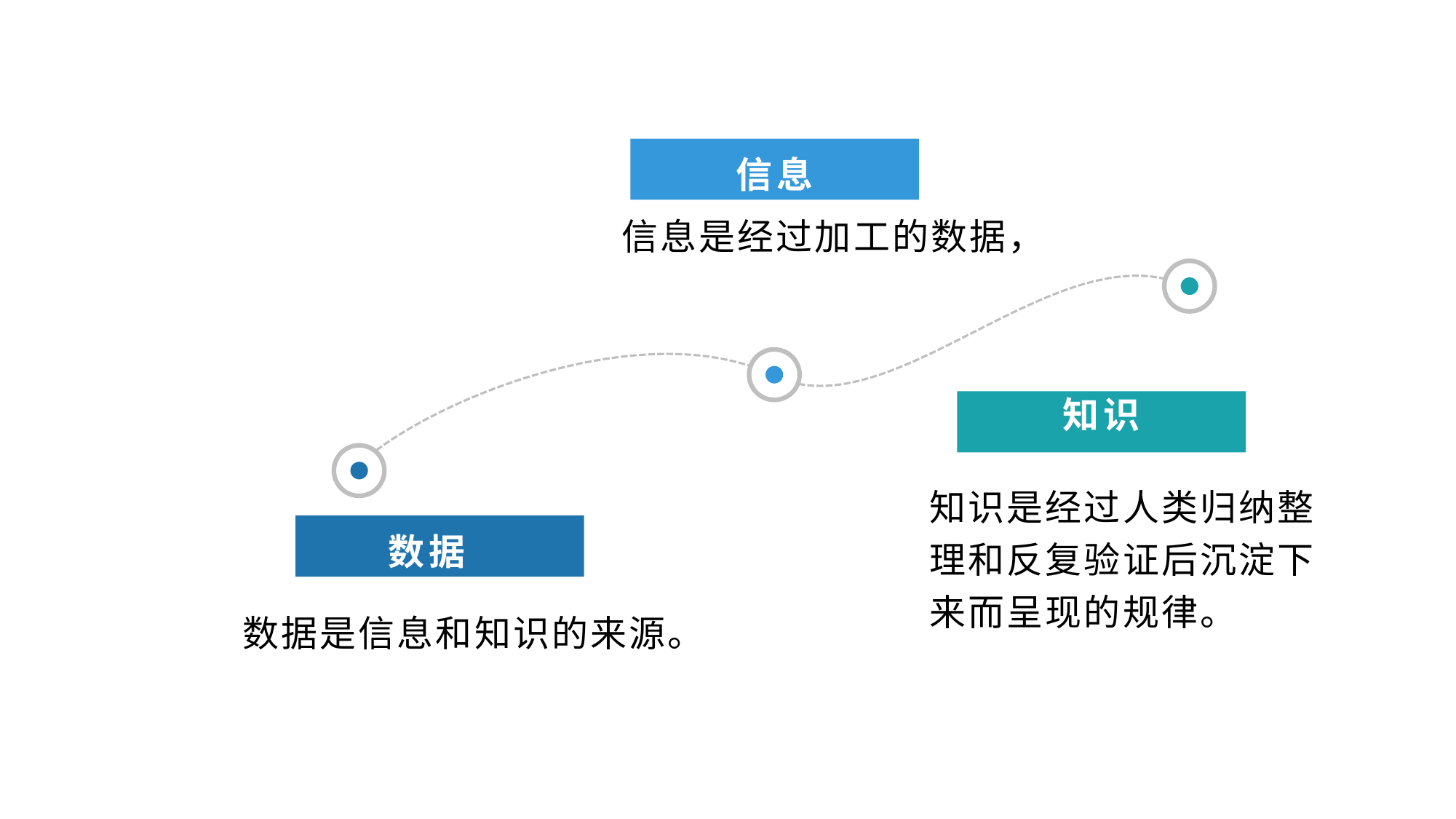

信息

信息是经过加工的数据，

知识

知识是经过人类归纳整理和反复验证后沉淀下来而呈现的规律。

数据
数据是信息和知识的来源。